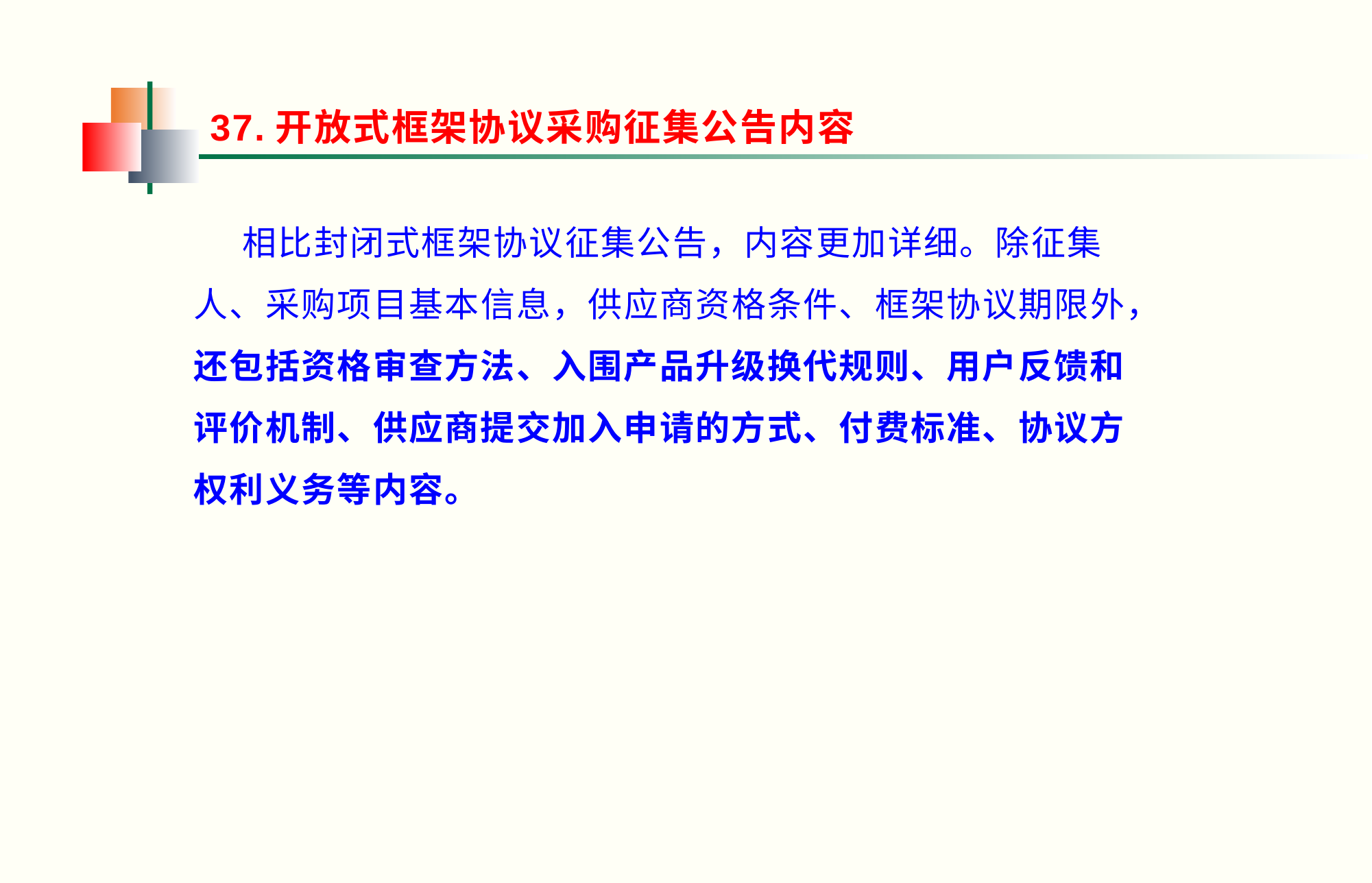

37.开放式框架协议采购征集公告内容
相比封闭式框架协议征集公告，内容更加详细。除征集人、采购项目基本信息，供应商资格条件、框架协议期限外，还包括资格审查方法、入围产品升级换代规则、用户反馈和评价机制、供应商提交加入申请的方式、付费标准、协议方权利义务等内容。